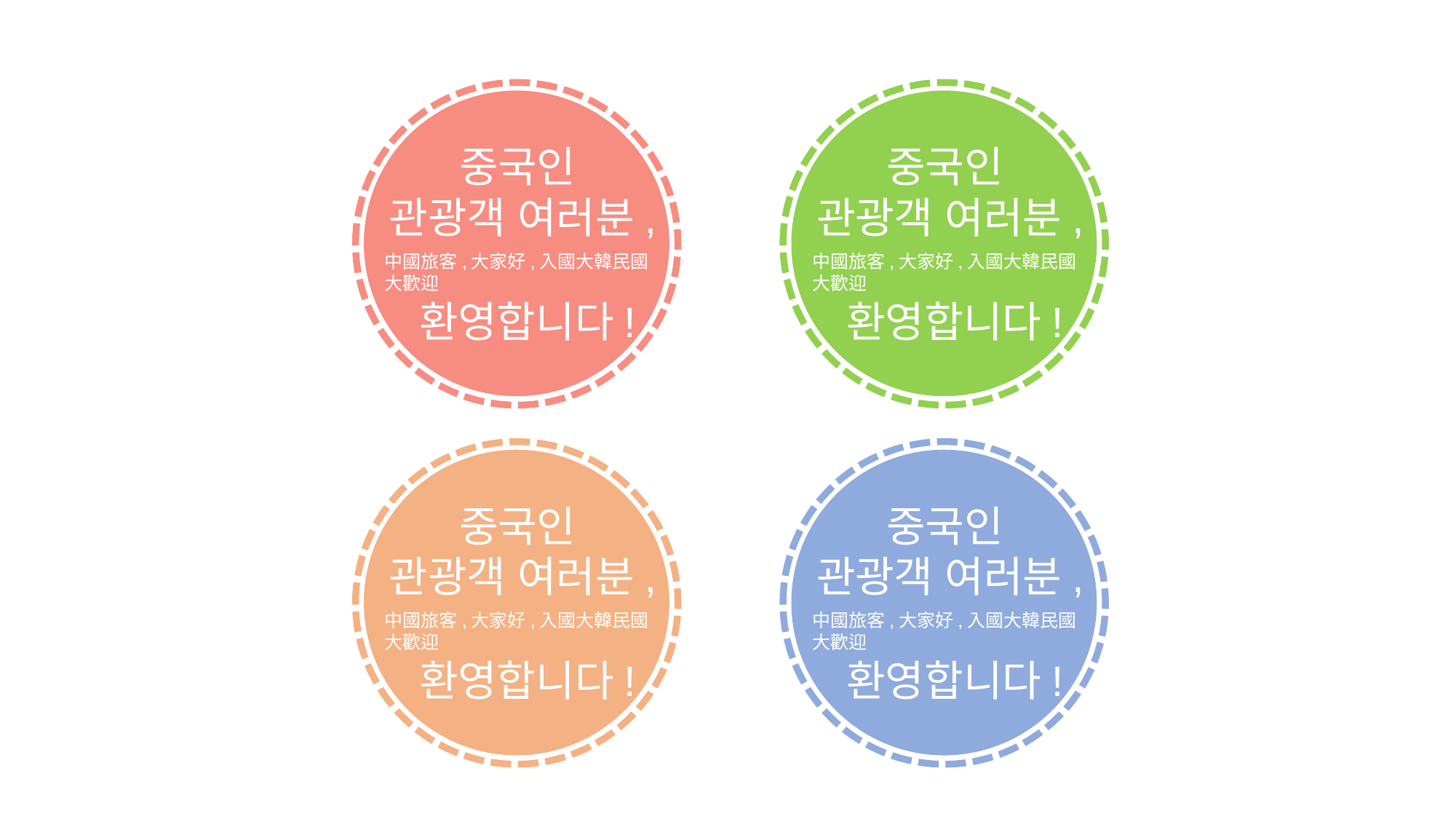

중국인
관광객 여러분,
中國旅客,大家好,入國大韓民國大歡迎
환영합니다!

중국인
관광객 여러분,
中國旅客,大家好,入國大韓民國大歡迎
환영합니다!

중국인
관광객 여러분,
中國旅客,大家好,入國大韓民國大歡迎
환영합니다!

중국인
관광객 여러분,
中國旅客,大家好,入國大韓民國大歡迎
환영합니다!